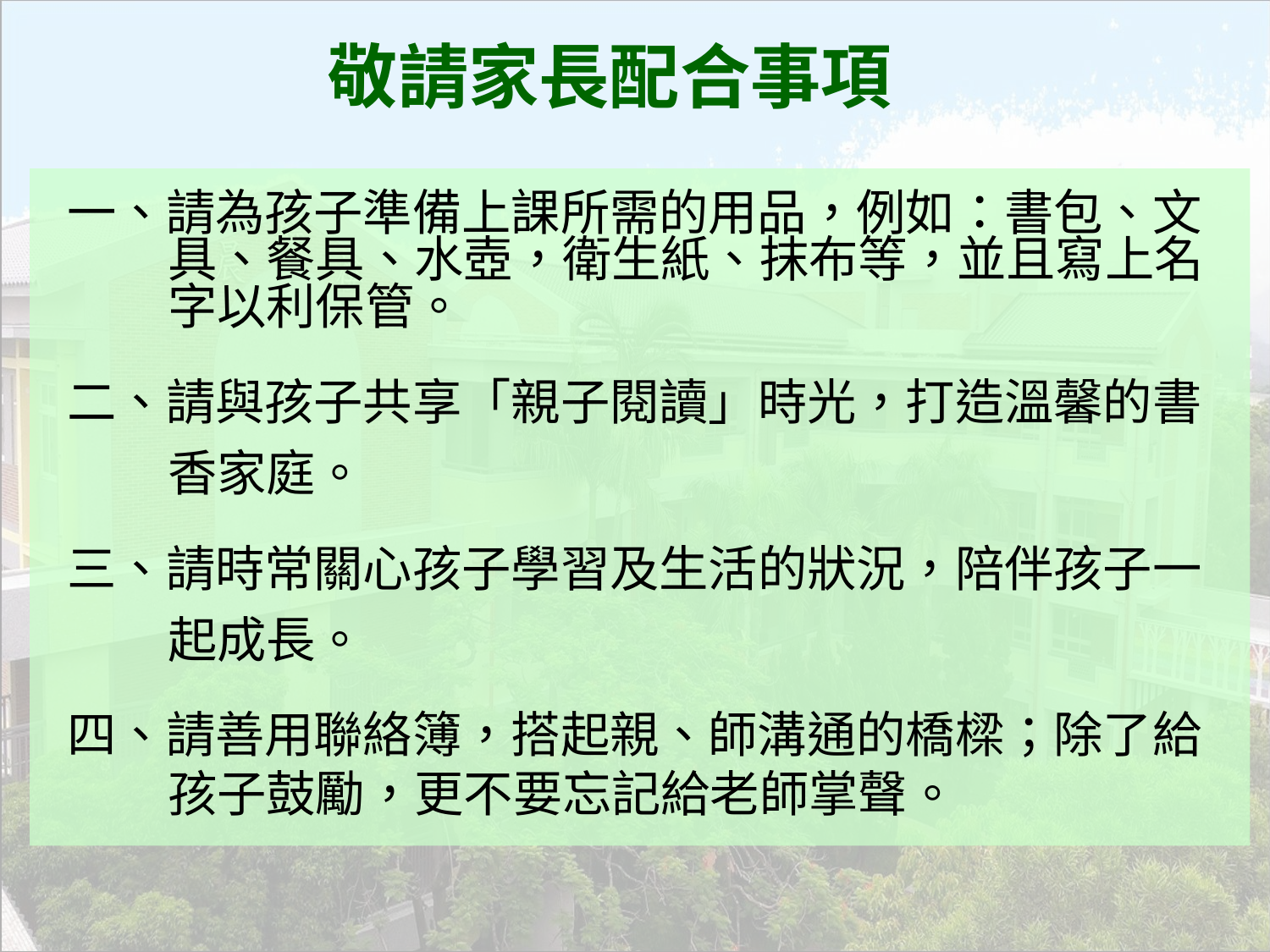

敬請家長配合事項

一、請為孩子準備上課所需的用品，例如：書包、文具、餐具、水壺，衛生紙、抹布等，並且寫上名字以利保管。
二、請與孩子共享「親子閱讀」時光，打造溫馨的書香家庭。
三、請時常關心孩子學習及生活的狀況，陪伴孩子一起成長。
四、請善用聯絡簿，搭起親、師溝通的橋樑；除了給孩子鼓勵，更不要忘記給老師掌聲。